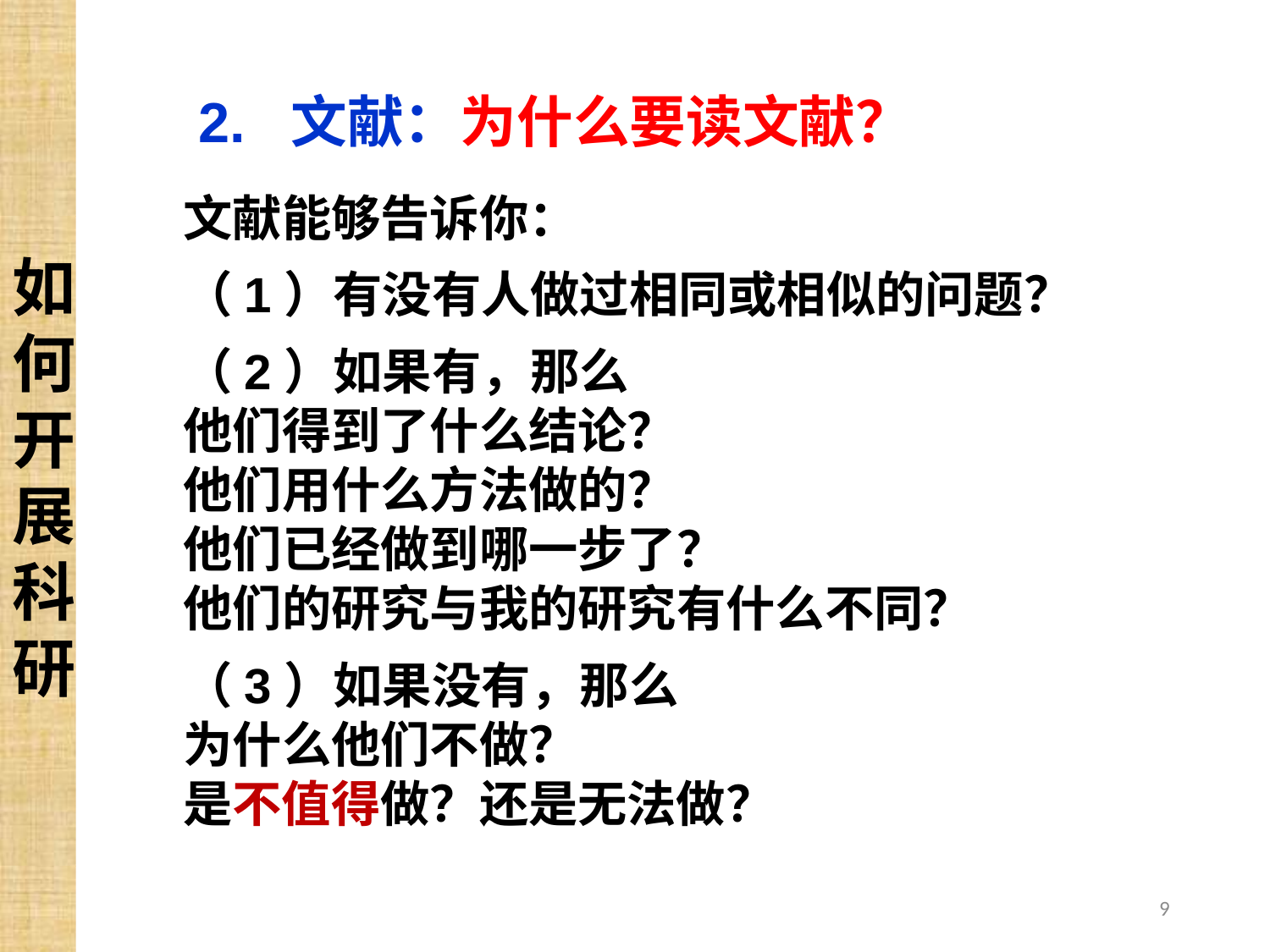

如何开展科研
2.  文献：为什么要读文献？
文献能够告诉你：
（1）有没有人做过相同或相似的问题？
（2）如果有，那么
他们得到了什么结论？
他们用什么方法做的？
他们已经做到哪一步了？
他们的研究与我的研究有什么不同？
（3）如果没有，那么
为什么他们不做？
是不值得做？还是无法做？
9